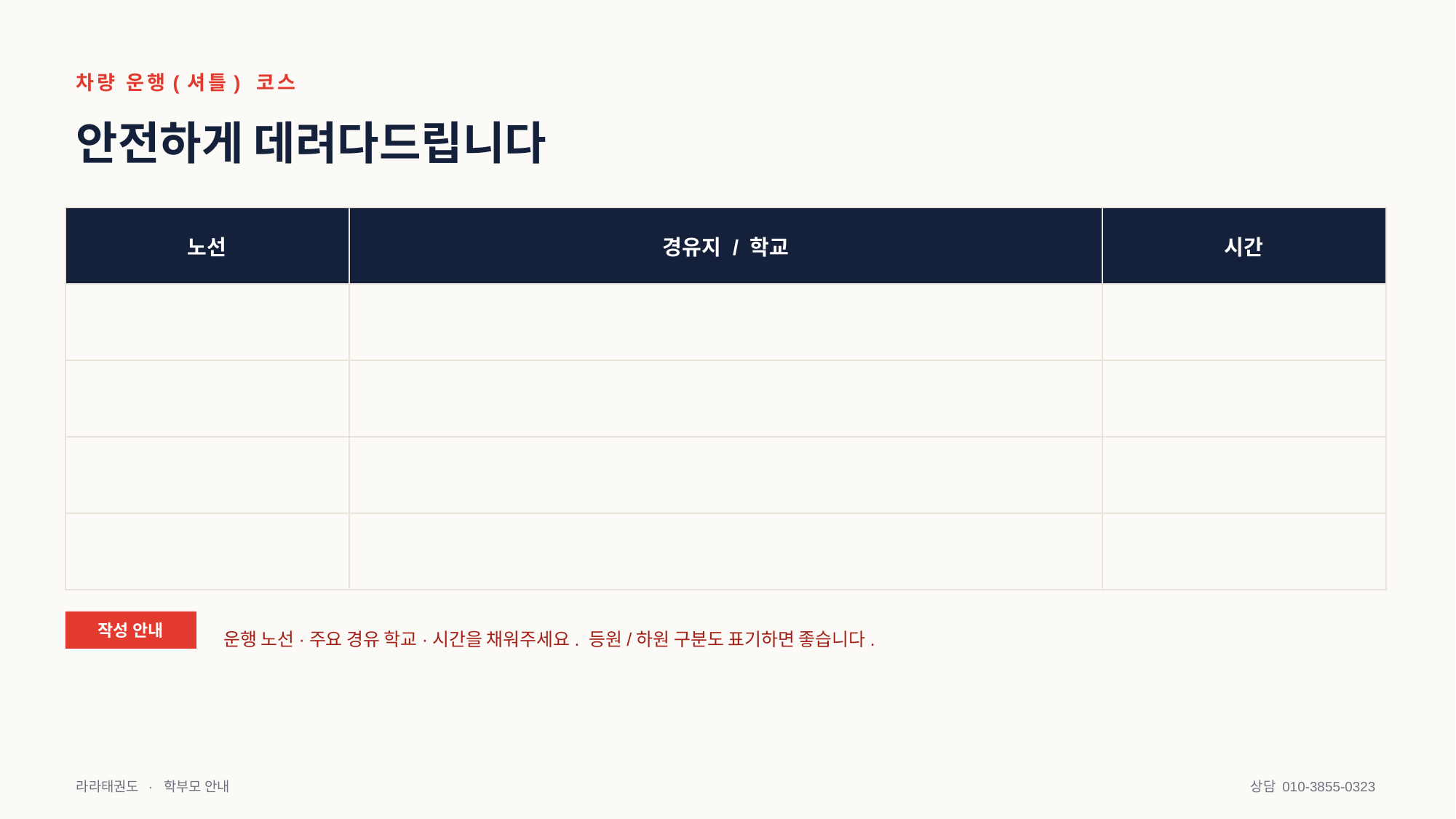

차량 운행(셔틀) 코스
안전하게 데려다드립니다
| 노선 | 경유지 / 학교 | 시간 |
| --- | --- | --- |
|  |  |  |
|  |  |  |
|  |  |  |
|  |  |  |
작성 안내
운행 노선·주요 경유 학교·시간을 채워주세요. 등원/하원 구분도 표기하면 좋습니다.
라라태권도  ·  학부모 안내
상담 010-3855-0323